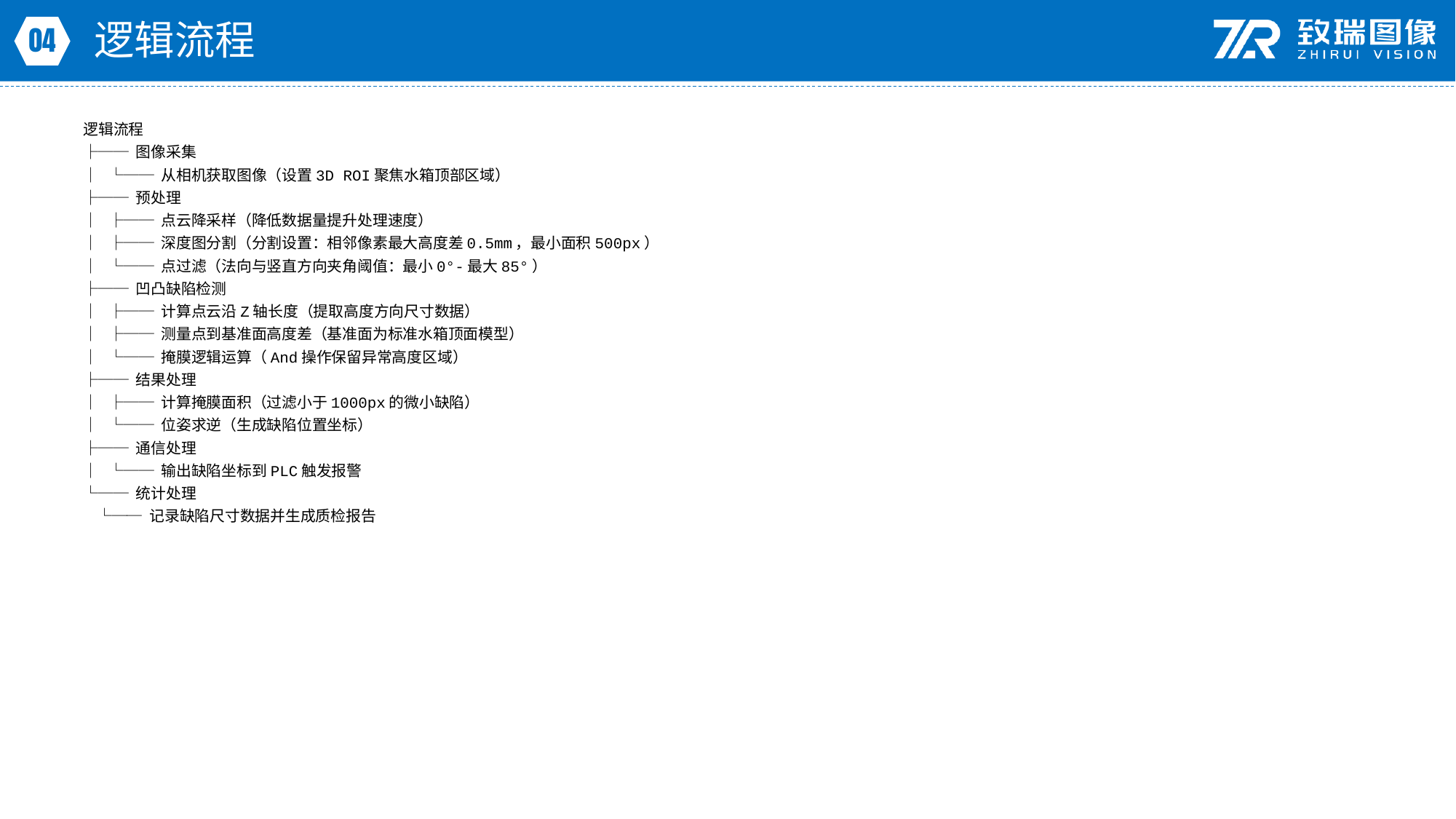

逻辑流程
04

逻辑流程
├── 图像采集
│   └── 从相机获取图像（设置3D ROI聚焦水箱顶部区域）
├── 预处理
│   ├── 点云降采样（降低数据量提升处理速度）
│   ├── 深度图分割（分割设置：相邻像素最大高度差0.5mm，最小面积500px）
│   └── 点过滤（法向与竖直方向夹角阈值：最小0°-最大85°）
├── 凹凸缺陷检测
│   ├── 计算点云沿Z轴长度（提取高度方向尺寸数据）
│   ├── 测量点到基准面高度差（基准面为标准水箱顶面模型）
│   └── 掩膜逻辑运算（And操作保留异常高度区域）
├── 结果处理
│   ├── 计算掩膜面积（过滤小于1000px的微小缺陷）
│   └── 位姿求逆（生成缺陷位置坐标）
├── 通信处理
│   └── 输出缺陷坐标到PLC触发报警
└── 统计处理
    └── 记录缺陷尺寸数据并生成质检报告